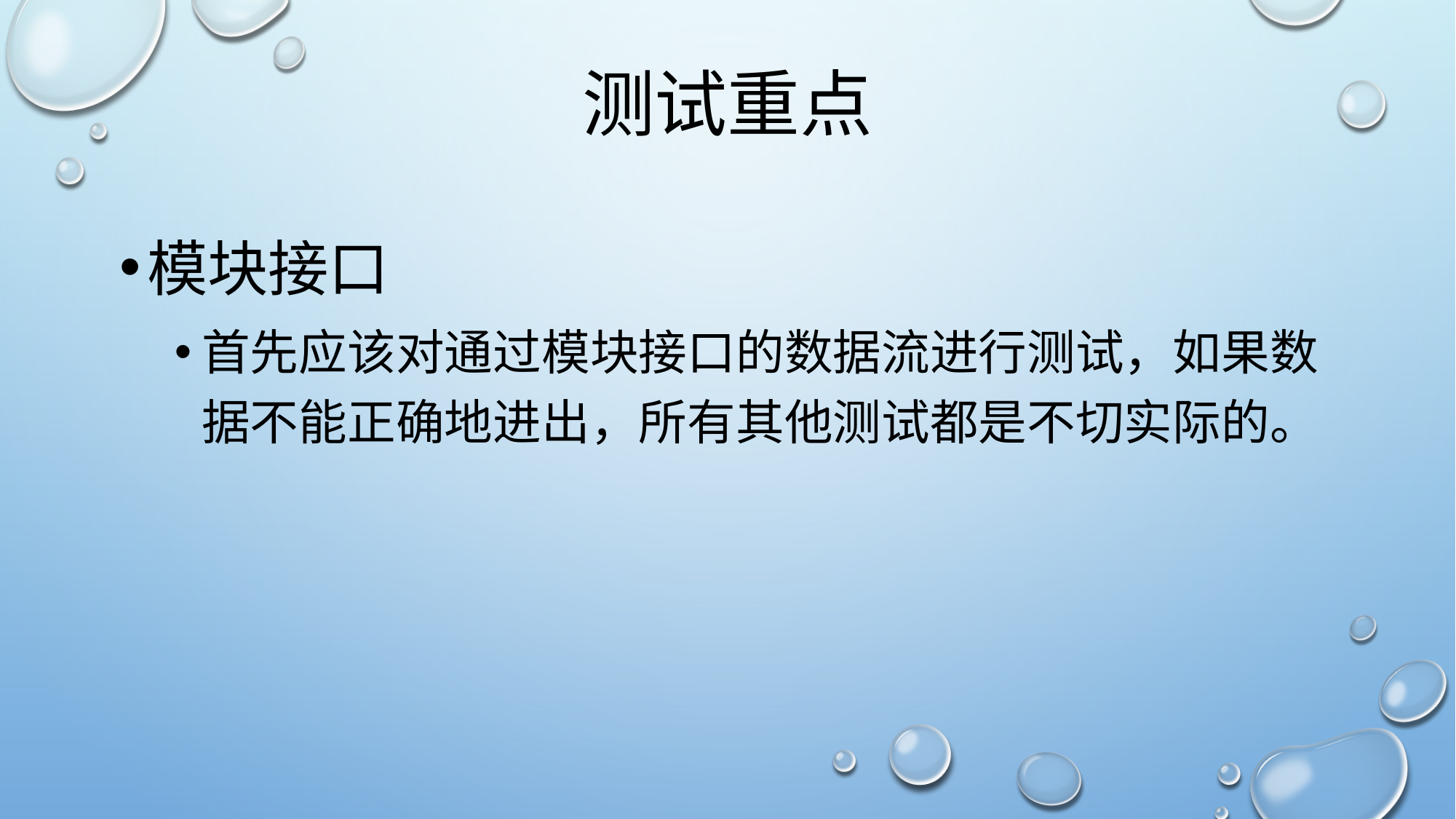

# 测试重点
模块接口
首先应该对通过模块接口的数据流进行测试，如果数据不能正确地进出，所有其他测试都是不切实际的。